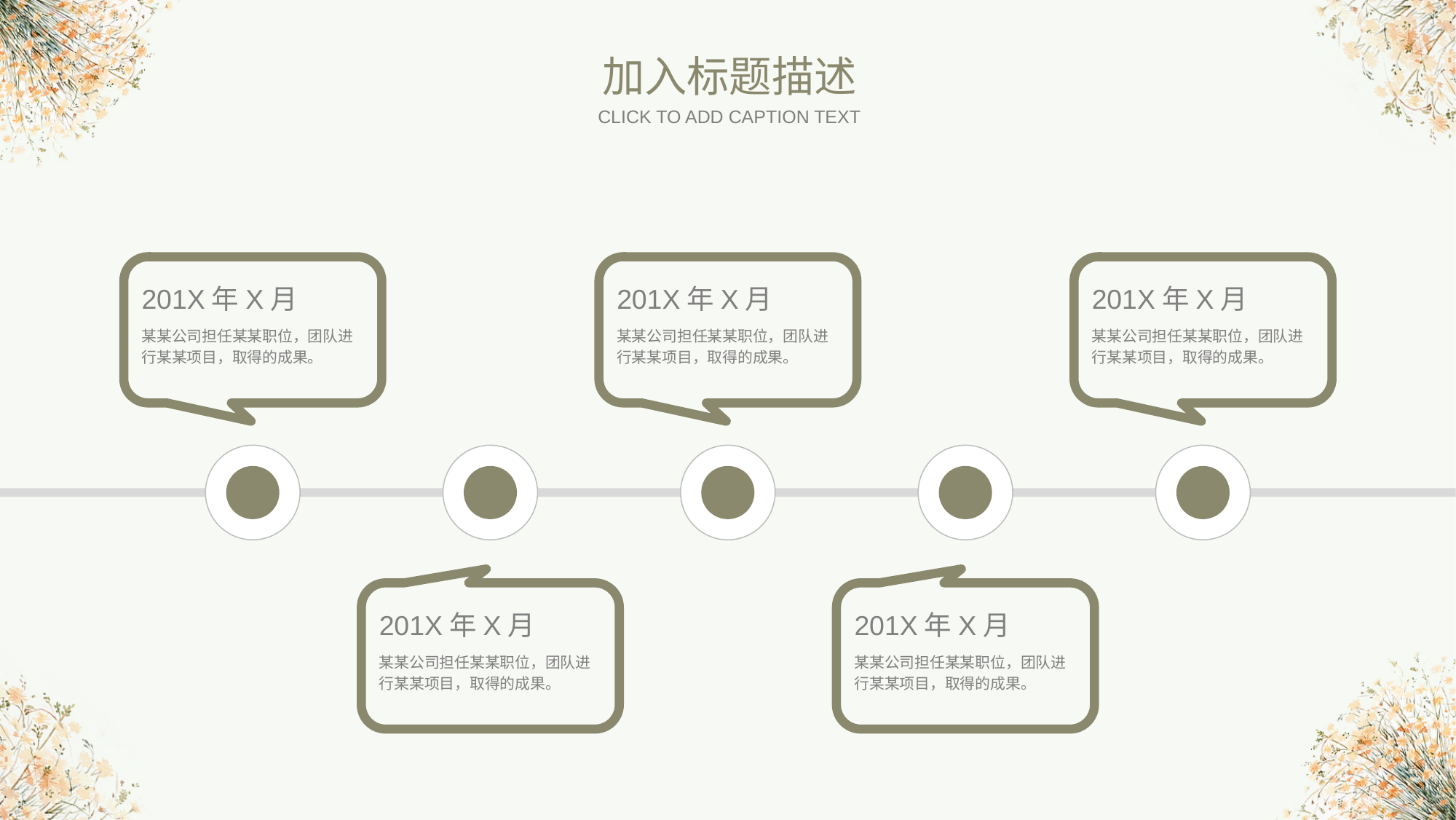

加入标题描述
CLICK TO ADD CAPTION TEXT
201X年X月
某某公司担任某某职位，团队进行某某项目，取得的成果。
201X年X月
某某公司担任某某职位，团队进行某某项目，取得的成果。
201X年X月
某某公司担任某某职位，团队进行某某项目，取得的成果。

201X年X月
某某公司担任某某职位，团队进行某某项目，取得的成果。
201X年X月
某某公司担任某某职位，团队进行某某项目，取得的成果。